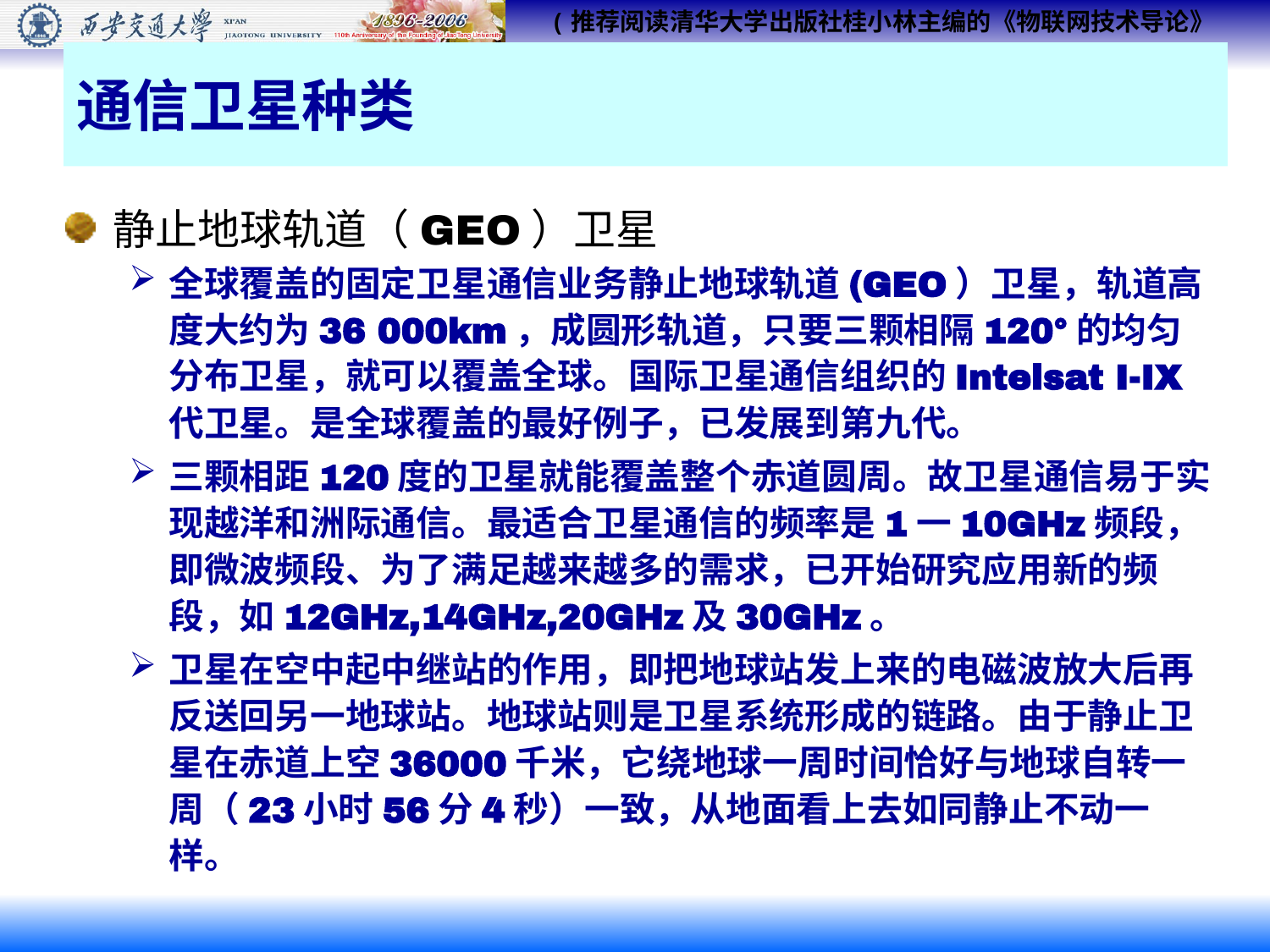

# 通信卫星种类
静止地球轨道（GEO）卫星
全球覆盖的固定卫星通信业务静止地球轨道(GEO）卫星，轨道高度大约为36 000km，成圆形轨道，只要三颗相隔120°的均匀分布卫星，就可以覆盖全球。国际卫星通信组织的Intelsat I-IX代卫星。是全球覆盖的最好例子，已发展到第九代。
三颗相距120度的卫星就能覆盖整个赤道圆周。故卫星通信易于实现越洋和洲际通信。最适合卫星通信的频率是1一10GHz频段，即微波频段、为了满足越来越多的需求，已开始研究应用新的频段，如12GHz,14GHz,20GHz及30GHz。
卫星在空中起中继站的作用，即把地球站发上来的电磁波放大后再反送回另一地球站。地球站则是卫星系统形成的链路。由于静止卫星在赤道上空36000千米，它绕地球一周时间恰好与地球自转一周（23小时56分4秒）一致，从地面看上去如同静止不动一样。